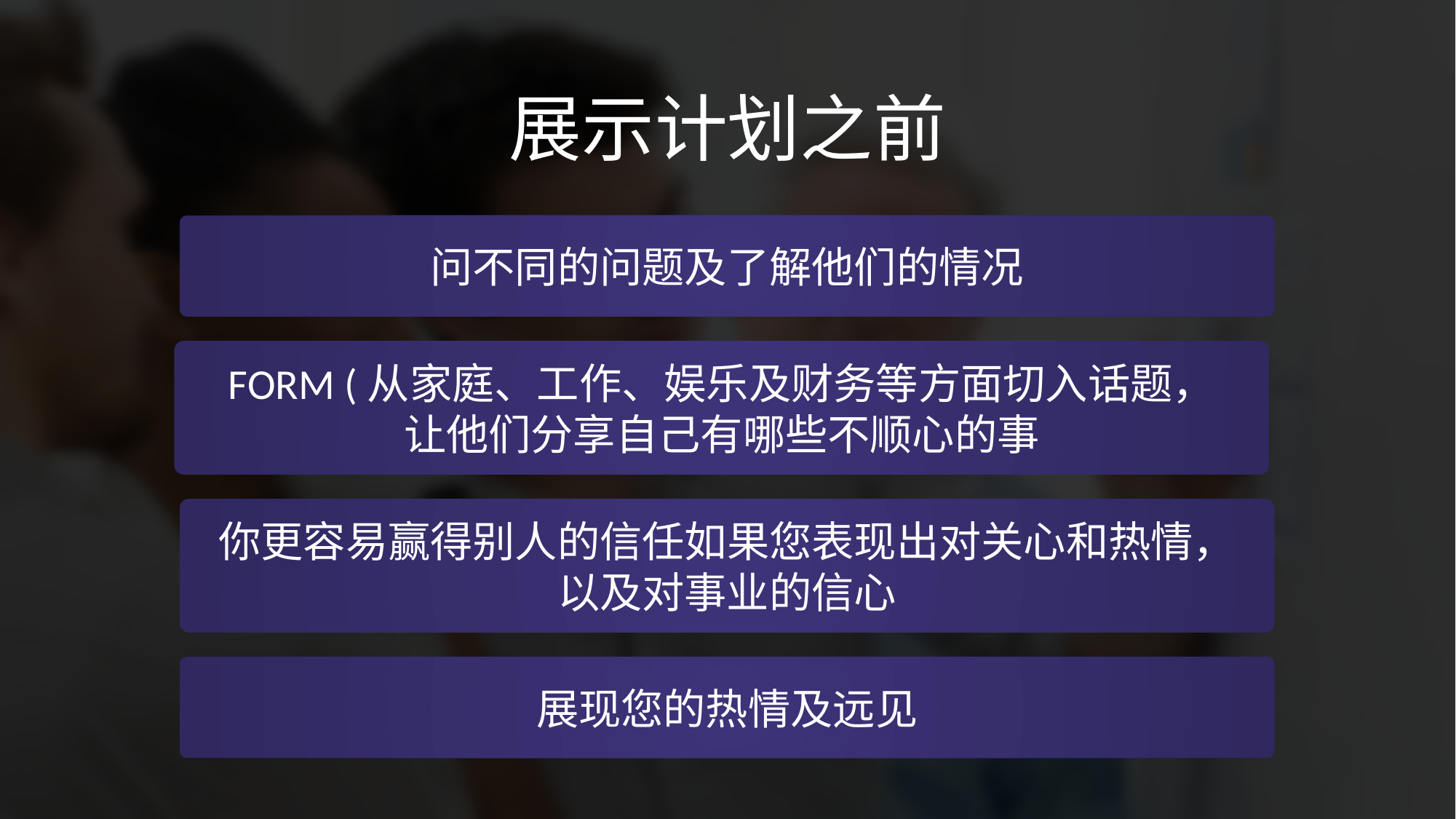

展示计划之前
问不同的问题及了解他们的情况

FORM (从家庭、工作、娱乐及财务等方面切入话题，
让他们分享自己有哪些不顺心的事

你更容易赢得别人的信任如果您表现出对关心和热情，
以及对事业的信心
展现您的热情及远见